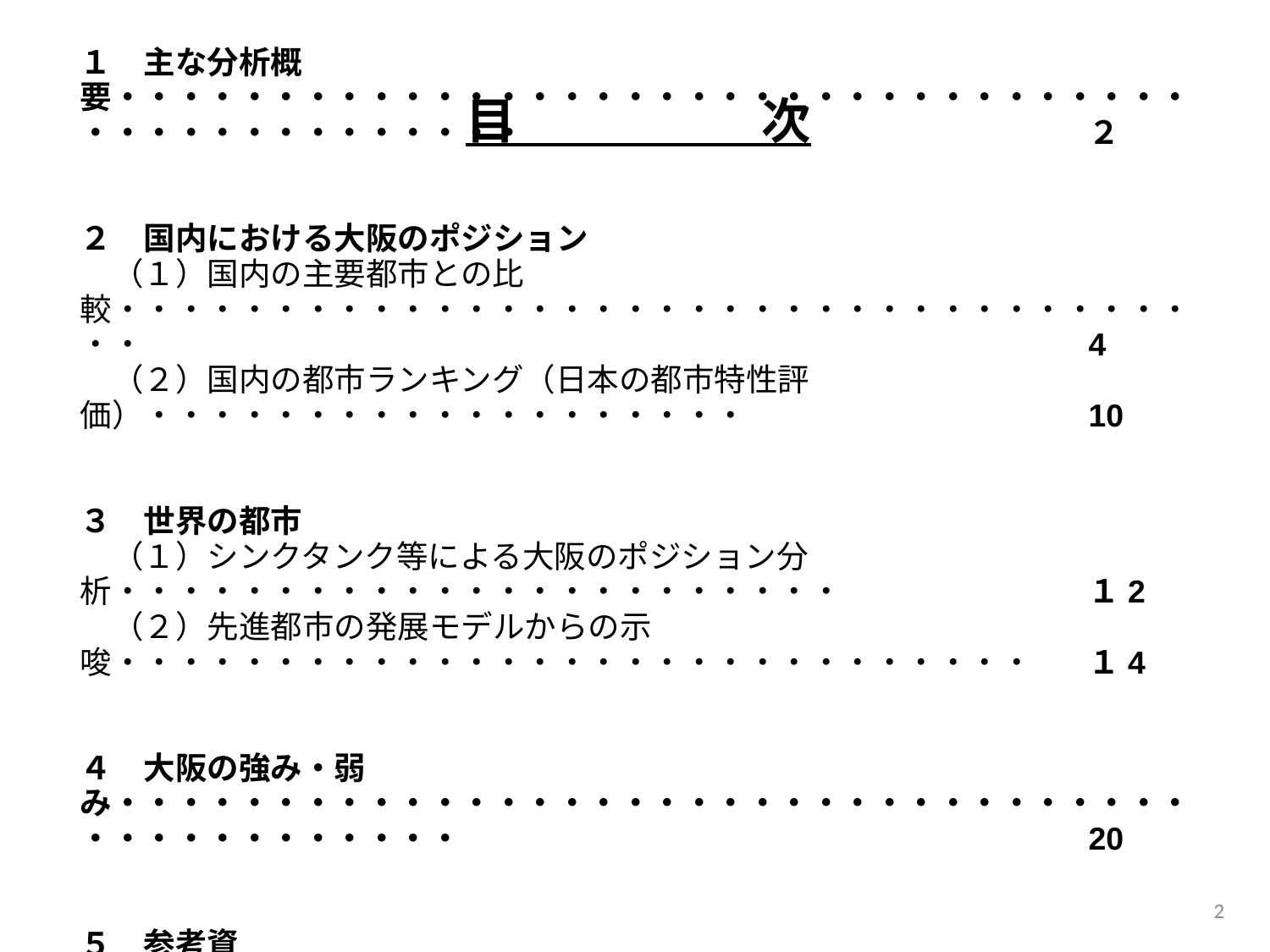

# 目　　　　　次
１　主な分析概要・・・・・・・・・・・・・・・・・・・・・・・・・・・・・・・・・・・・・・・・・・・・・・・・	２

２　国内における大阪のポジション
　（１）国内の主要都市との比較・・・・・・・・・・・・・・・・・・・・・・・・・・・・・・・・・・・・	4
　（２）国内の都市ランキング（日本の都市特性評価）・・・・・・・・・・・・・・・・・・・	10

３　世界の都市
　（１）シンクタンク等による大阪のポジション分析・・・・・・・・・・・・・・・・・・・・・・・	１2
　（２）先進都市の発展モデルからの示唆・・・・・・・・・・・・・・・・・・・・・・・・・・・・・	１4

４　大阪の強み・弱み・・・・・・・・・・・・・・・・・・・・・・・・・・・・・・・・・・・・・・・・・・・・・・	20

５　参考資料・・・・・・・・・・・・・・・・・・・・・・・・・・・・・・・・・・・・・・・・・・・・・・・・・・・・・		22
2